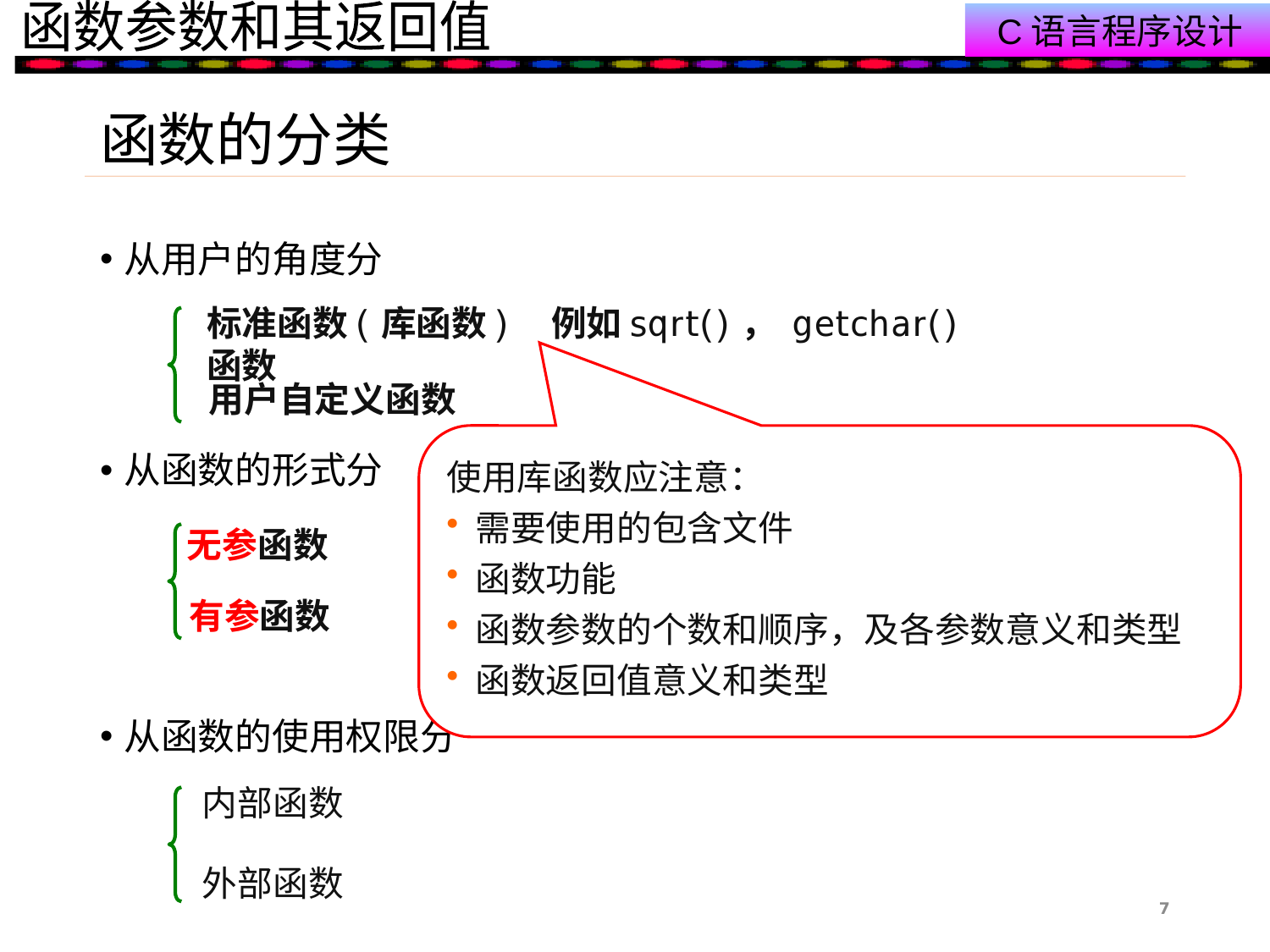

# 函数的分类
从用户的角度分

从函数的形式分

从函数的使用权限分

标准函数(库函数)   例如sqrt()， getchar()函数

用户自定义函数
使用库函数应注意：
 需要使用的包含文件
 函数功能
 函数参数的个数和顺序，及各参数意义和类型
 函数返回值意义和类型

无参函数

 有参函数

内部函数

外部函数
7